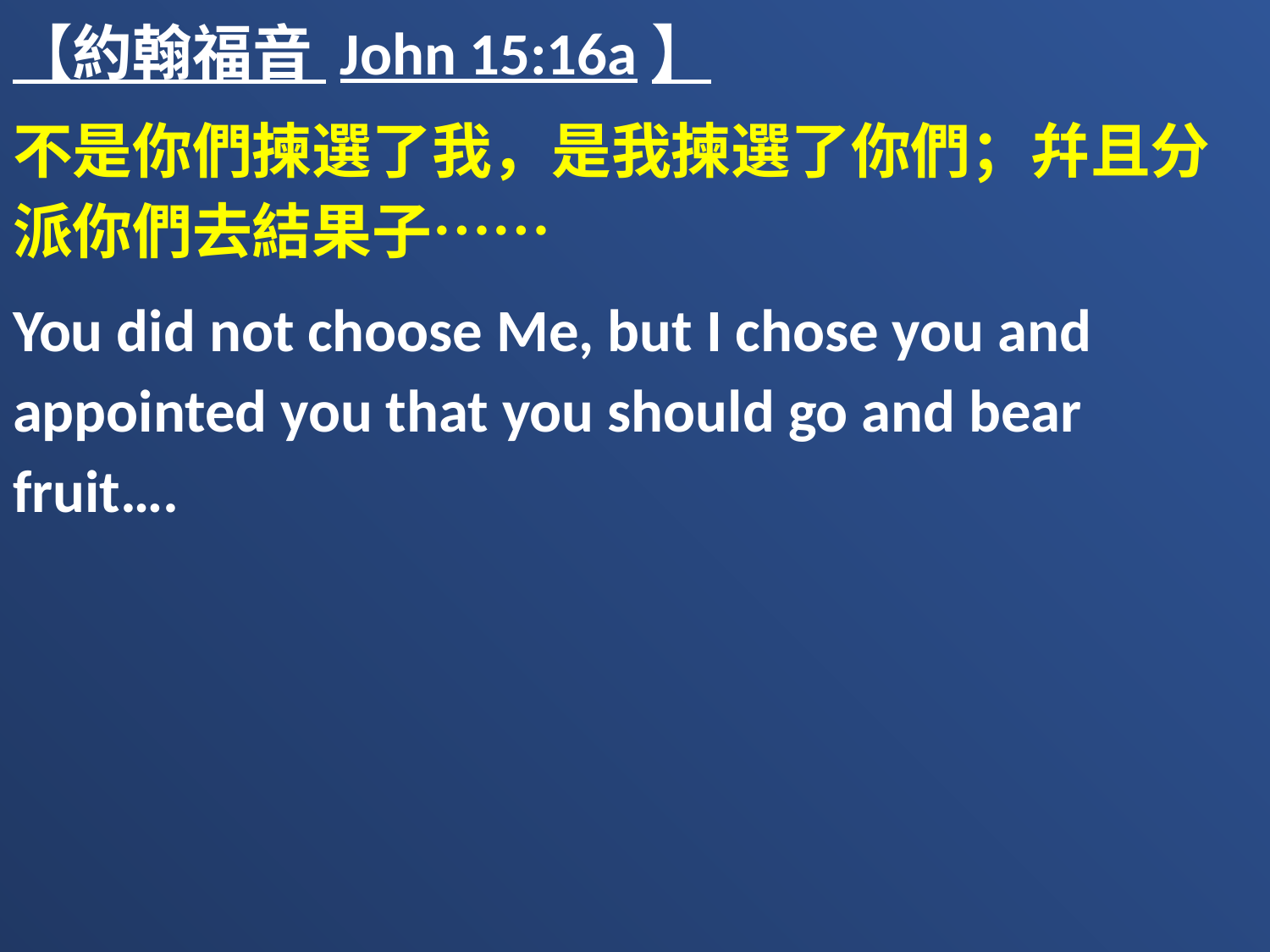

【約翰福音 John 15:16a】
不是你們揀選了我，是我揀選了你們；幷且分派你們去結果子……
You did not choose Me, but I chose you and appointed you that you should go and bear fruit….